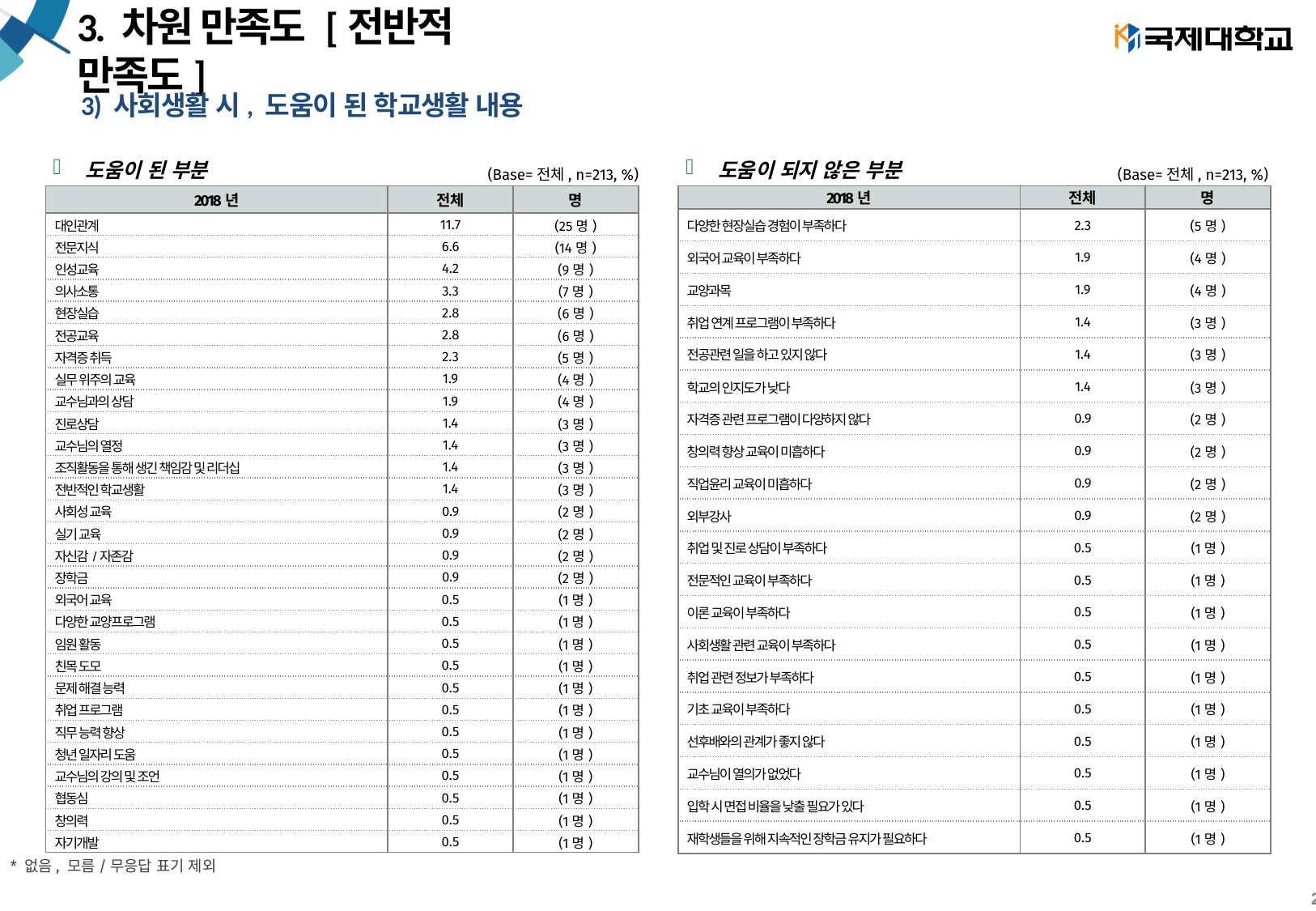

# 3. 차원 만족도 [전반적 만족도]
3) 사회생활 시, 도움이 된 학교생활 내용
도움이 된 부분
도움이 되지 않은 부분
(Base=전체, n=213, %)
(Base=전체, n=213, %)
| 2018년 | 전체 | 명 |
| --- | --- | --- |
| 대인관계 | 11.7 | (25명) |
| 전문지식 | 6.6 | (14명) |
| 인성교육 | 4.2 | (9명) |
| 의사소통 | 3.3 | (7명) |
| 현장실습 | 2.8 | (6명) |
| 전공교육 | 2.8 | (6명) |
| 자격증 취득 | 2.3 | (5명) |
| 실무 위주의 교육 | 1.9 | (4명) |
| 교수님과의 상담 | 1.9 | (4명) |
| 진로상담 | 1.4 | (3명) |
| 교수님의 열정 | 1.4 | (3명) |
| 조직활동을 통해 생긴 책임감 및 리더십 | 1.4 | (3명) |
| 전반적인 학교생활 | 1.4 | (3명) |
| 사회성 교육 | 0.9 | (2명) |
| 실기 교육 | 0.9 | (2명) |
| 자신감/자존감 | 0.9 | (2명) |
| 장학금 | 0.9 | (2명) |
| 외국어 교육 | 0.5 | (1명) |
| 다양한 교양프로그램 | 0.5 | (1명) |
| 임원 활동 | 0.5 | (1명) |
| 친목 도모 | 0.5 | (1명) |
| 문제 해결 능력 | 0.5 | (1명) |
| 취업 프로그램 | 0.5 | (1명) |
| 직무 능력 향상 | 0.5 | (1명) |
| 청년 일자리 도움 | 0.5 | (1명) |
| 교수님의 강의 및 조언 | 0.5 | (1명) |
| 협동심 | 0.5 | (1명) |
| 창의력 | 0.5 | (1명) |
| 자기개발 | 0.5 | (1명) |
| 2018년 | 전체 | 명 |
| --- | --- | --- |
| 다양한 현장실습 경험이 부족하다 | 2.3 | (5명) |
| 외국어 교육이 부족하다 | 1.9 | (4명) |
| 교양과목 | 1.9 | (4명) |
| 취업 연계 프로그램이 부족하다 | 1.4 | (3명) |
| 전공관련 일을 하고 있지 않다 | 1.4 | (3명) |
| 학교의 인지도가 낮다 | 1.4 | (3명) |
| 자격증 관련 프로그램이 다양하지 않다 | 0.9 | (2명) |
| 창의력 향상 교육이 미흡하다 | 0.9 | (2명) |
| 직업윤리 교육이 미흡하다 | 0.9 | (2명) |
| 외부강사 | 0.9 | (2명) |
| 취업 및 진로 상담이 부족하다 | 0.5 | (1명) |
| 전문적인 교육이 부족하다 | 0.5 | (1명) |
| 이론 교육이 부족하다 | 0.5 | (1명) |
| 사회생활 관련 교육이 부족하다 | 0.5 | (1명) |
| 취업 관련 정보가 부족하다 | 0.5 | (1명) |
| 기초 교육이 부족하다 | 0.5 | (1명) |
| 선후배와의 관계가 좋지 않다 | 0.5 | (1명) |
| 교수님이 열의가 없었다 | 0.5 | (1명) |
| 입학 시 면접 비율을 낮출 필요가 있다 | 0.5 | (1명) |
| 재학생들을 위해 지속적인 장학금 유지가 필요하다 | 0.5 | (1명) |
* 없음, 모름/무응답 표기 제외